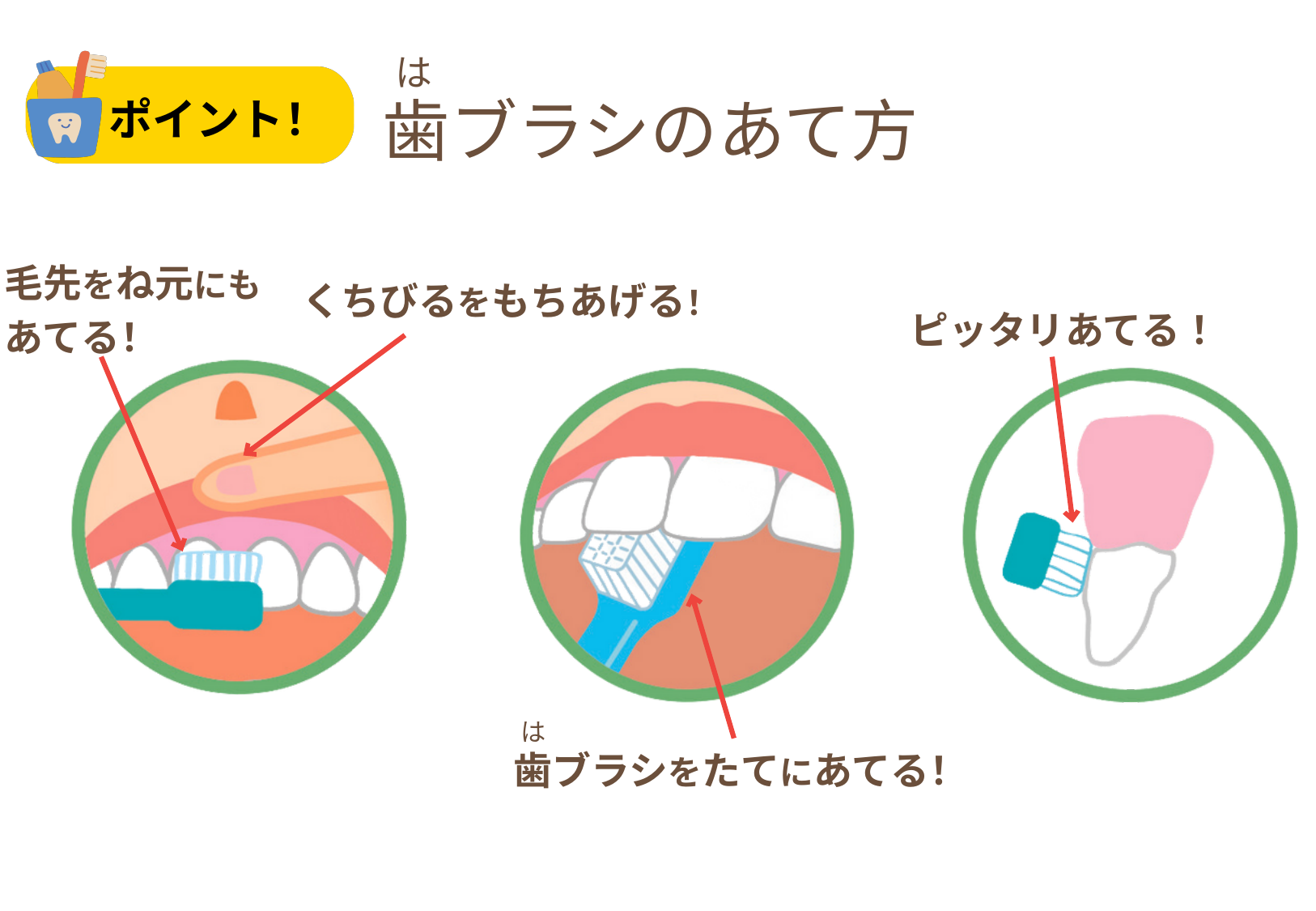

は
歯ブラシのあて方

ポイント！
毛先をね元にも
あてる！
くちびるをもちあげる！

ピッタリあてる！

歯ブラシをたてにあてる！
は